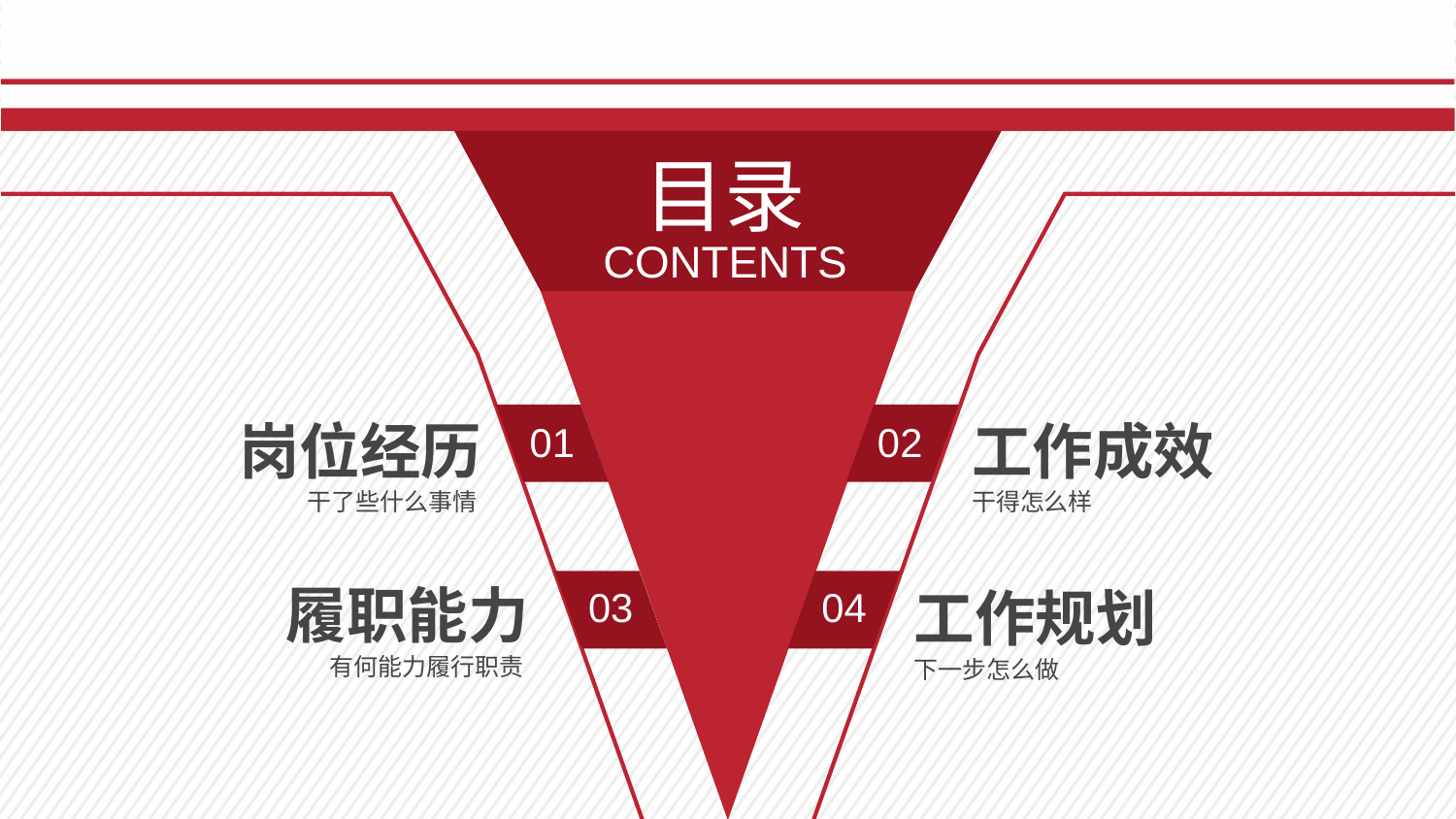

目录

CONTENTS

岗位经历
工作成效
01
02
干了些什么事情
干得怎么样
履职能力

工作规划
03
04
有何能力履行职责
下一步怎么做